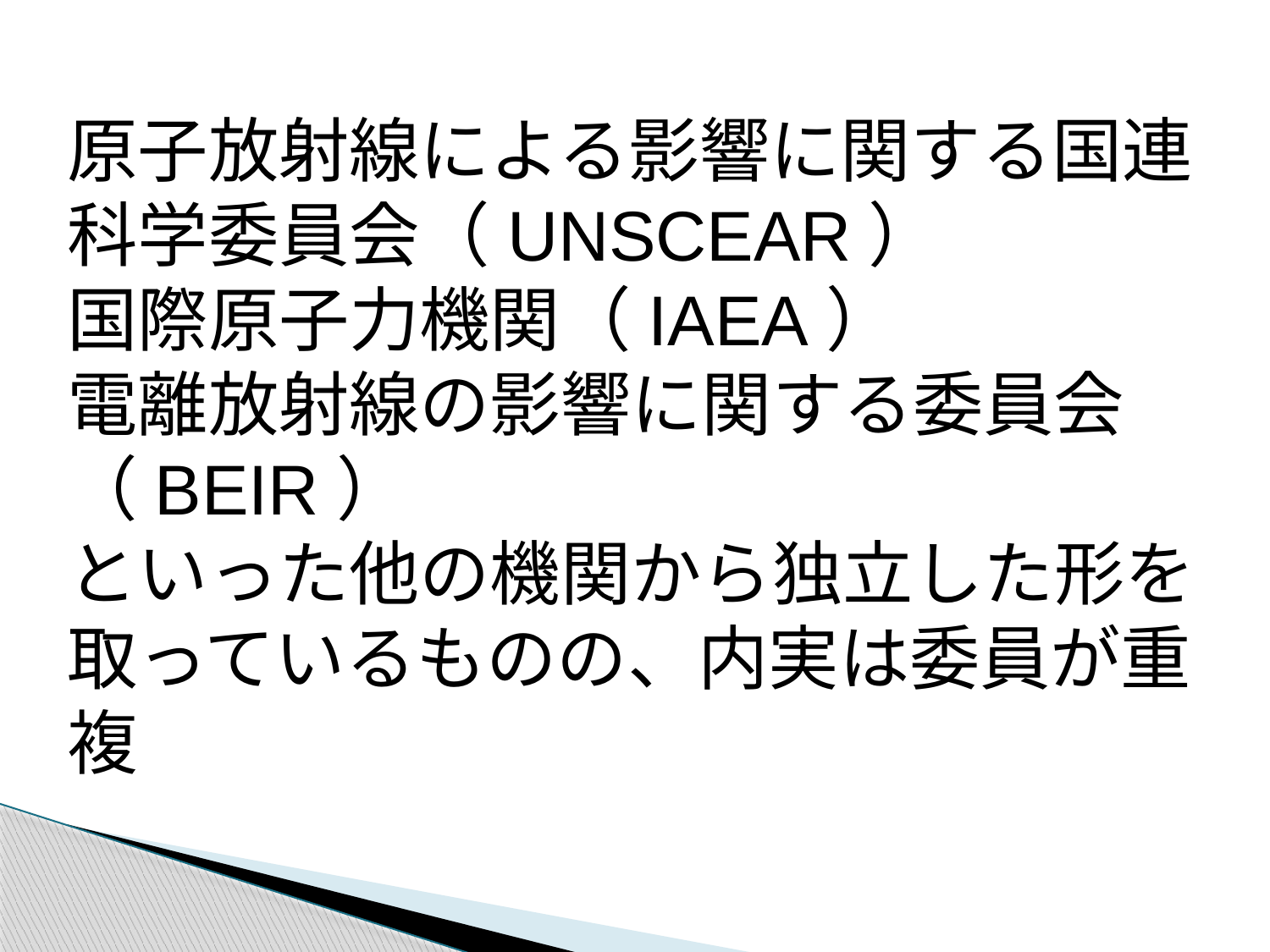

原子放射線による影響に関する国連科学委員会（UNSCEAR）
国際原子力機関（IAEA）
電離放射線の影響に関する委員会（BEIR）
といった他の機関から独立した形を取っているものの、内実は委員が重複